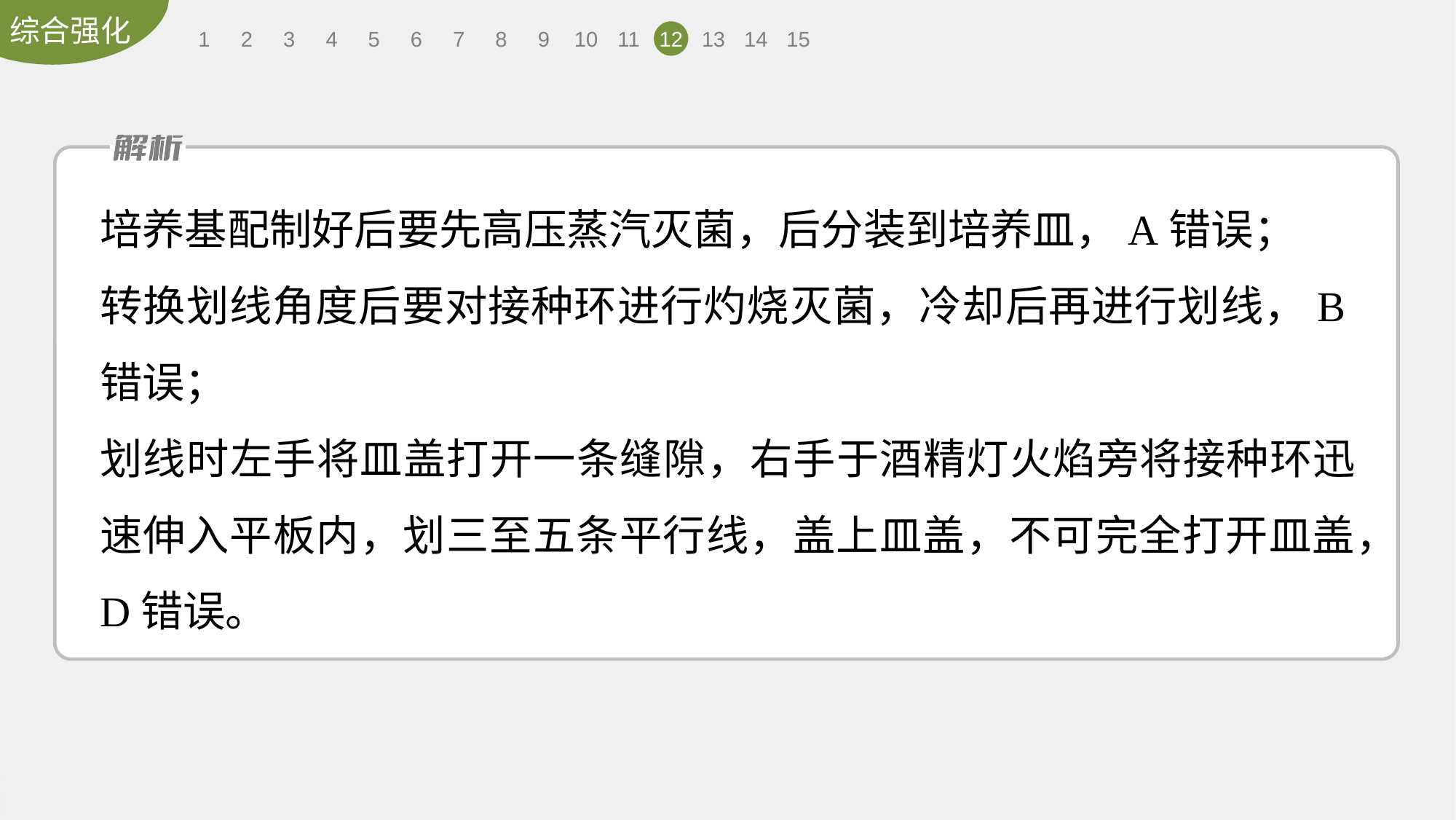

1
2
3
4
5
6
7
8
9
10
11
12
13
14
15

培养基配制好后要先高压蒸汽灭菌，后分装到培养皿，A错误；
转换划线角度后要对接种环进行灼烧灭菌，冷却后再进行划线，B错误；
划线时左手将皿盖打开一条缝隙，右手于酒精灯火焰旁将接种环迅速伸入平板内，划三至五条平行线，盖上皿盖，不可完全打开皿盖，D错误。